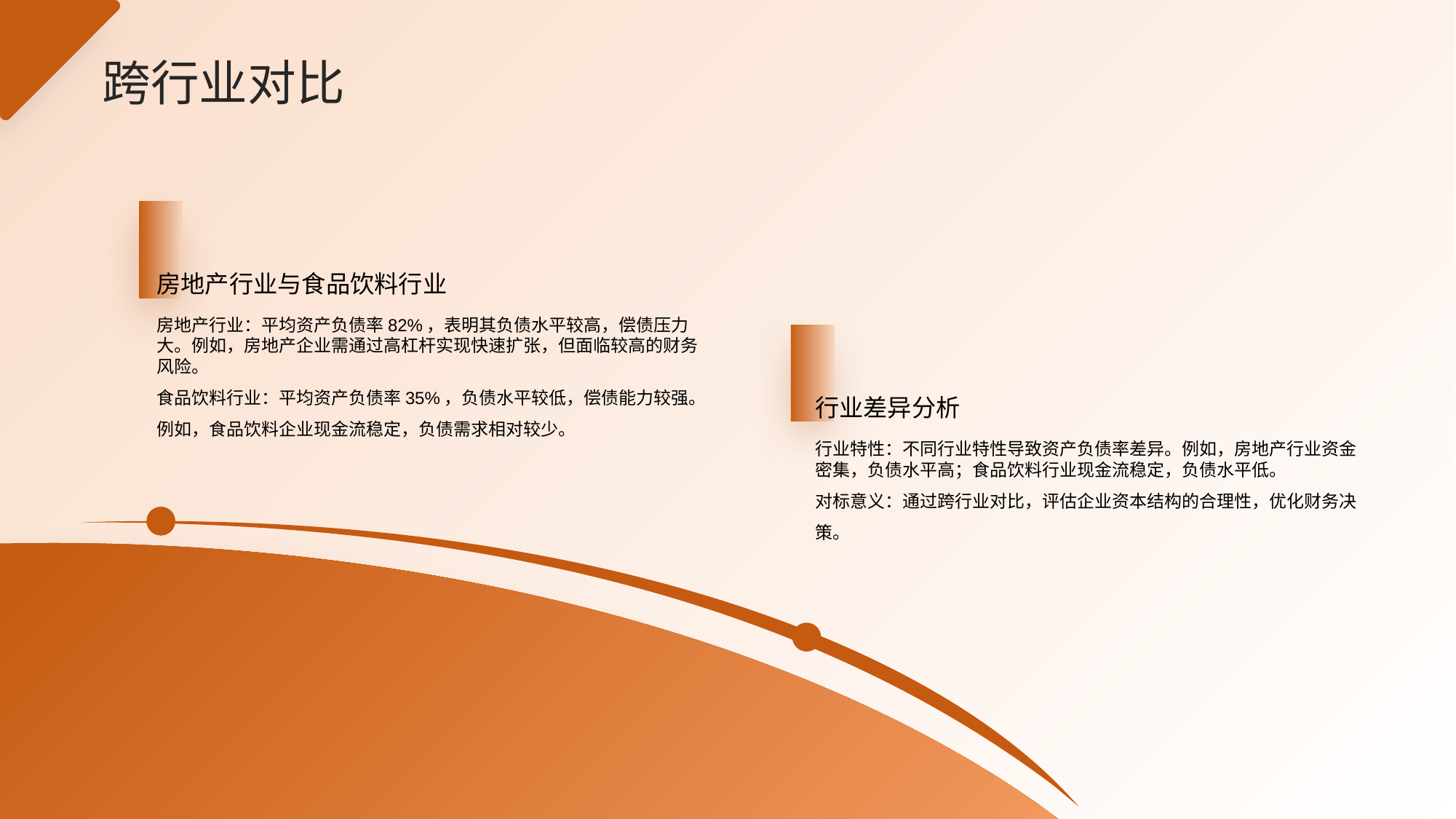

跨行业对比

房地产行业与食品饮料行业
房地产行业：平均资产负债率82%，表明其负债水平较高，偿债压力大。例如，房地产企业需通过高杠杆实现快速扩张，但面临较高的财务风险。
食品饮料行业：平均资产负债率35%，负债水平较低，偿债能力较强。例如，食品饮料企业现金流稳定，负债需求相对较少。

行业差异分析
行业特性：不同行业特性导致资产负债率差异。例如，房地产行业资金密集，负债水平高；食品饮料行业现金流稳定，负债水平低。
对标意义：通过跨行业对比，评估企业资本结构的合理性，优化财务决策。